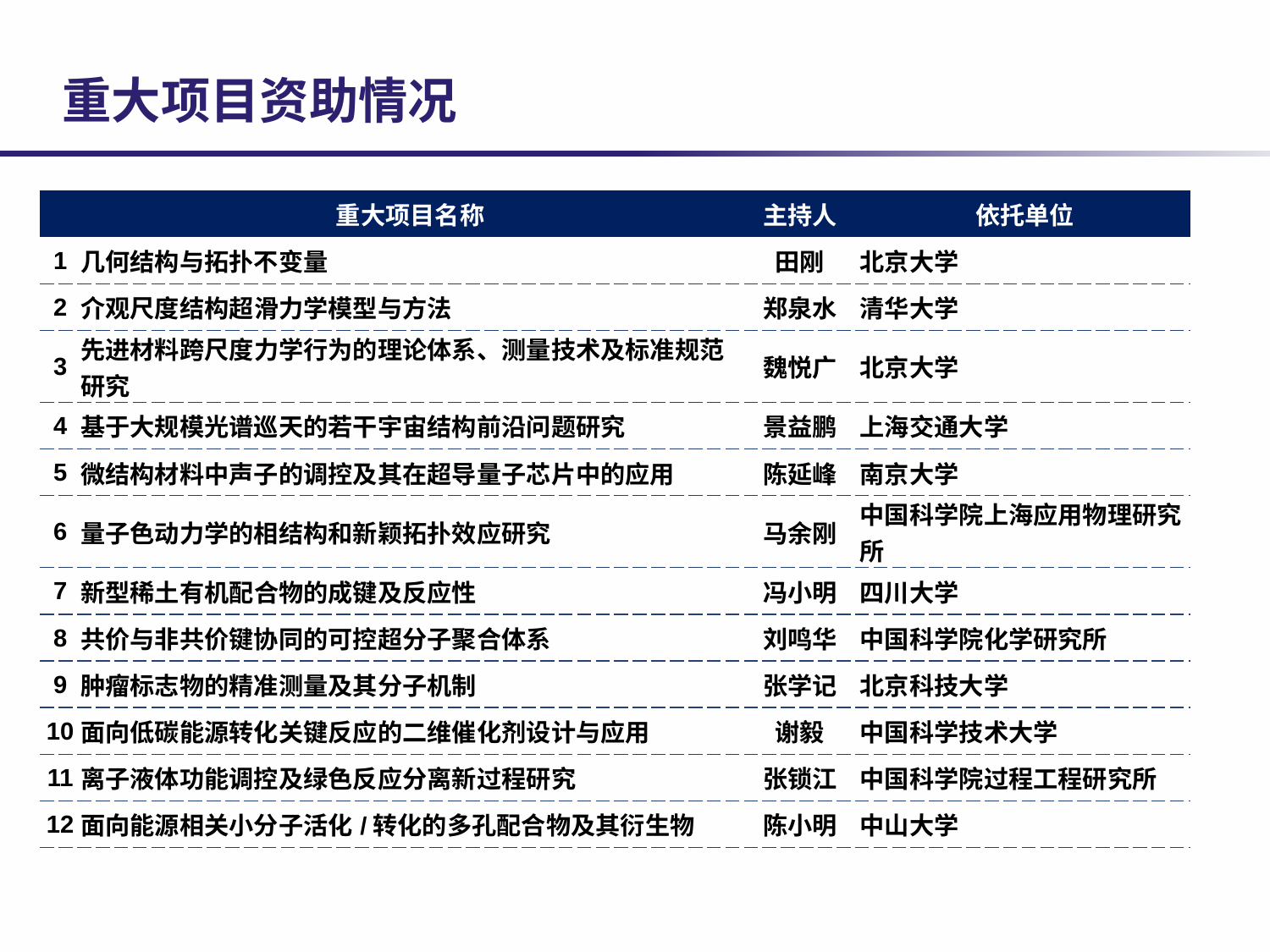

# 重大项目资助情况
|  | 重大项目名称 | 主持人 | 依托单位 |
| --- | --- | --- | --- |
| 1 | 几何结构与拓扑不变量 | 田刚 | 北京大学 |
| 2 | 介观尺度结构超滑力学模型与方法 | 郑泉水 | 清华大学 |
| 3 | 先进材料跨尺度力学行为的理论体系、测量技术及标准规范研究 | 魏悦广 | 北京大学 |
| 4 | 基于大规模光谱巡天的若干宇宙结构前沿问题研究 | 景益鹏 | 上海交通大学 |
| 5 | 微结构材料中声子的调控及其在超导量子芯片中的应用 | 陈延峰 | 南京大学 |
| 6 | 量子色动力学的相结构和新颖拓扑效应研究 | 马余刚 | 中国科学院上海应用物理研究所 |
| 7 | 新型稀土有机配合物的成键及反应性 | 冯小明 | 四川大学 |
| 8 | 共价与非共价键协同的可控超分子聚合体系 | 刘鸣华 | 中国科学院化学研究所 |
| 9 | 肿瘤标志物的精准测量及其分子机制 | 张学记 | 北京科技大学 |
| 10 | 面向低碳能源转化关键反应的二维催化剂设计与应用 | 谢毅 | 中国科学技术大学 |
| 11 | 离子液体功能调控及绿色反应分离新过程研究 | 张锁江 | 中国科学院过程工程研究所 |
| 12 | 面向能源相关小分子活化/转化的多孔配合物及其衍生物 | 陈小明 | 中山大学 |